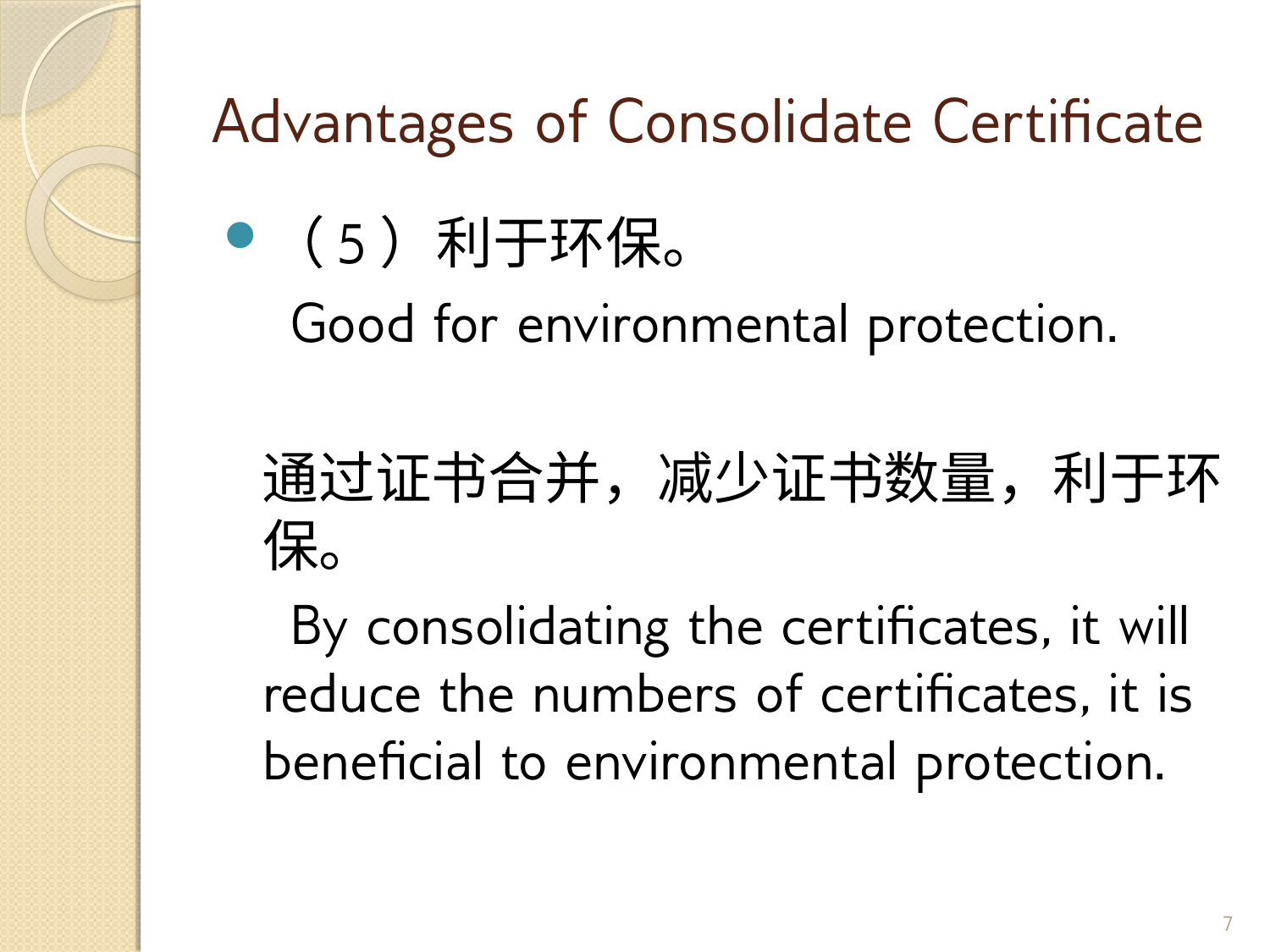

# Advantages of Consolidate Certificate
（5）利于环保。
    Good for environmental protection.

  通过证书合并，减少证书数量，利于环保。
    By consolidating the certificates, it will reduce the numbers of certificates, it is beneficial to environmental protection.

7